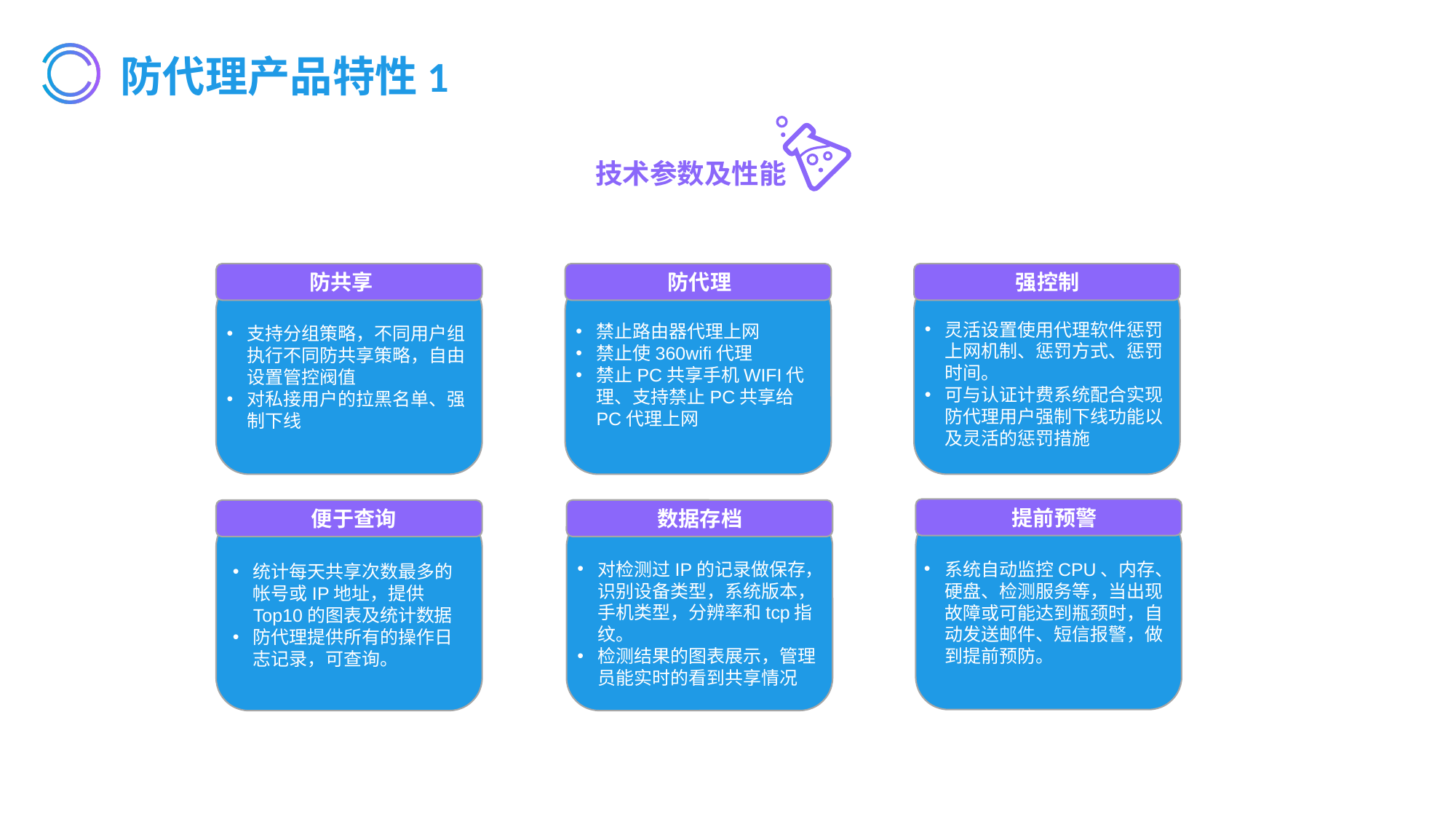

# 防代理产品特性1

技术参数及性能

防共享

支持分组策略，不同用户组执行不同防共享策略，自由设置管控阀值
对私接用户的拉黑名单、强制下线

防代理

禁止路由器代理上网
禁止使360wifi代理
禁止PC共享手机WIFI代理、支持禁止PC共享给PC代理上网

强控制

灵活设置使用代理软件惩罚上网机制、惩罚方式、惩罚时间。
可与认证计费系统配合实现防代理用户强制下线功能以及灵活的惩罚措施

提前预警

系统自动监控CPU、内存、硬盘、检测服务等，当出现故障或可能达到瓶颈时，自动发送邮件、短信报警，做到提前预防。

数据存档

对检测过IP的记录做保存，识别设备类型，系统版本，手机类型，分辨率和tcp指纹。
检测结果的图表展示，管理员能实时的看到共享情况

便于查询

统计每天共享次数最多的帐号或IP地址，提供Top10的图表及统计数据
防代理提供所有的操作日志记录，可查询。